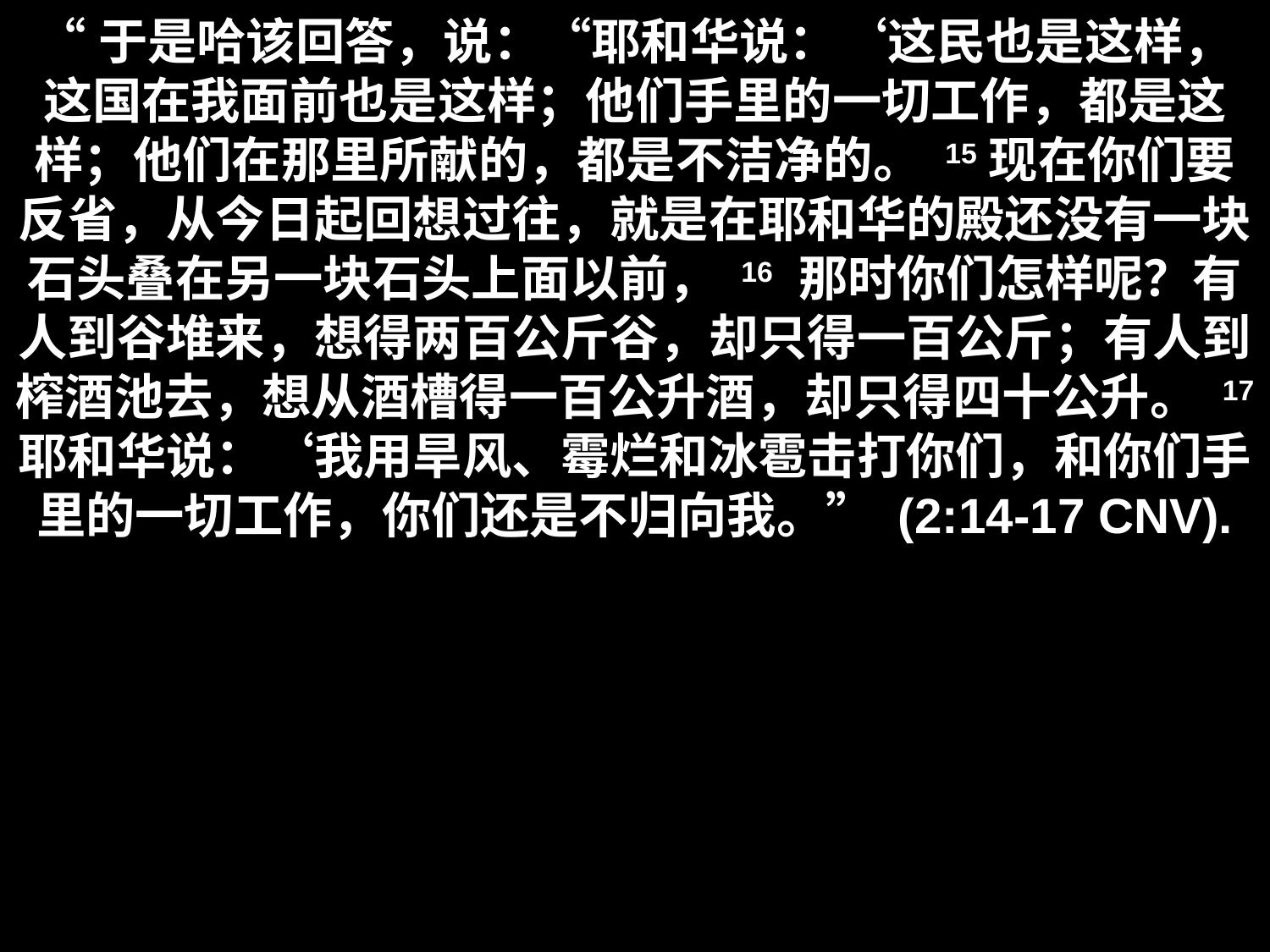

# “于是哈该回答，说：“耶和华说：‘这民也是这样，这国在我面前也是这样；他们手里的一切工作，都是这样；他们在那里所献的，都是不洁净的。 15现在你们要反省，从今日起回想过往，就是在耶和华的殿还没有一块石头叠在另一块石头上面以前， 16 那时你们怎样呢？有人到谷堆来，想得两百公斤谷，却只得一百公斤；有人到榨酒池去，想从酒槽得一百公升酒，却只得四十公升。 17 耶和华说：‘我用旱风、霉烂和冰雹击打你们，和你们手里的一切工作，你们还是不归向我。” (2:14-17 CNV).